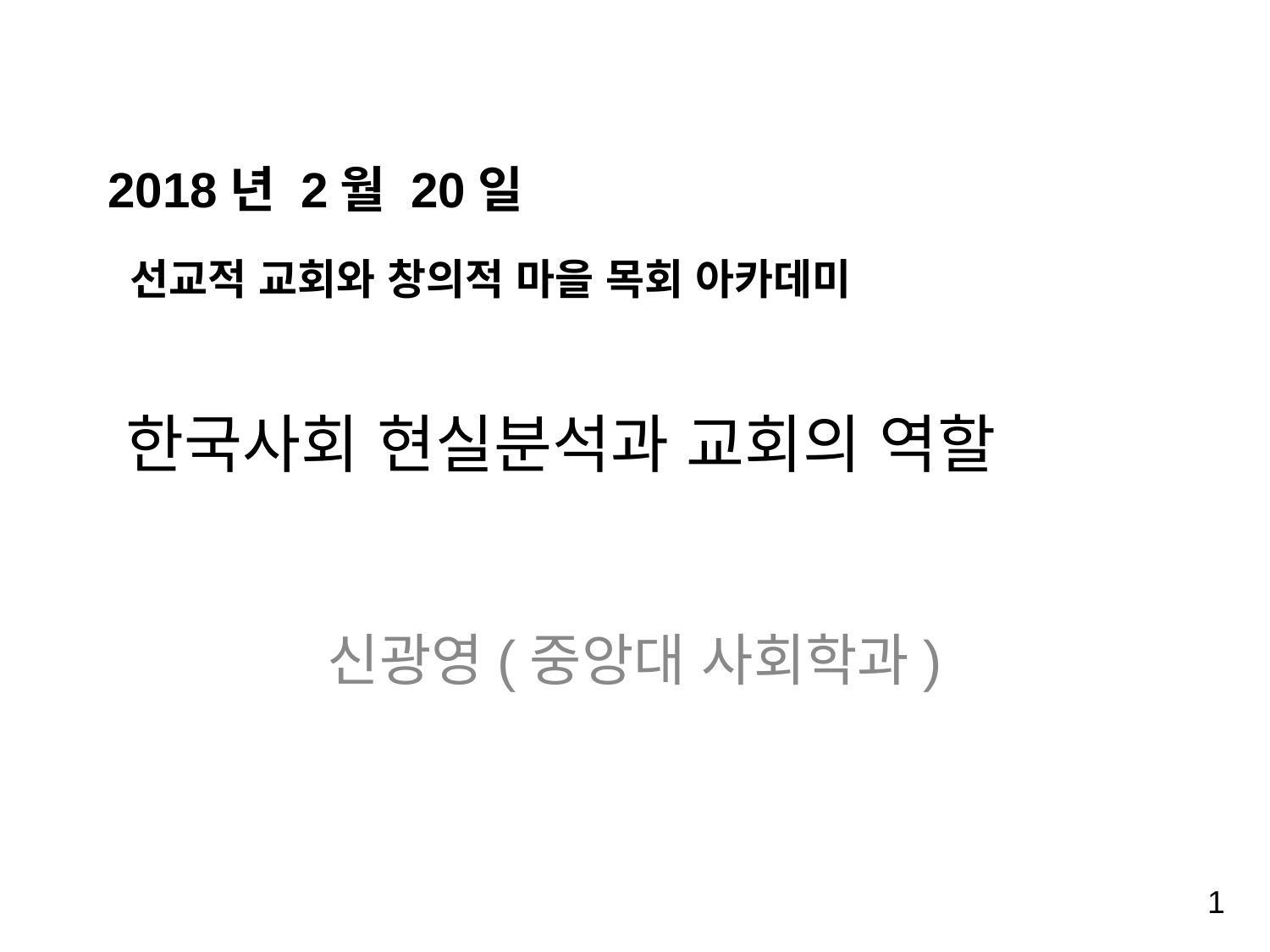

# 2018년 2월 20일 선교적 교회와 창의적 마을 목회 아카데미 한국사회 현실분석과 교회의 역할

신광영(중앙대 사회학과)

1